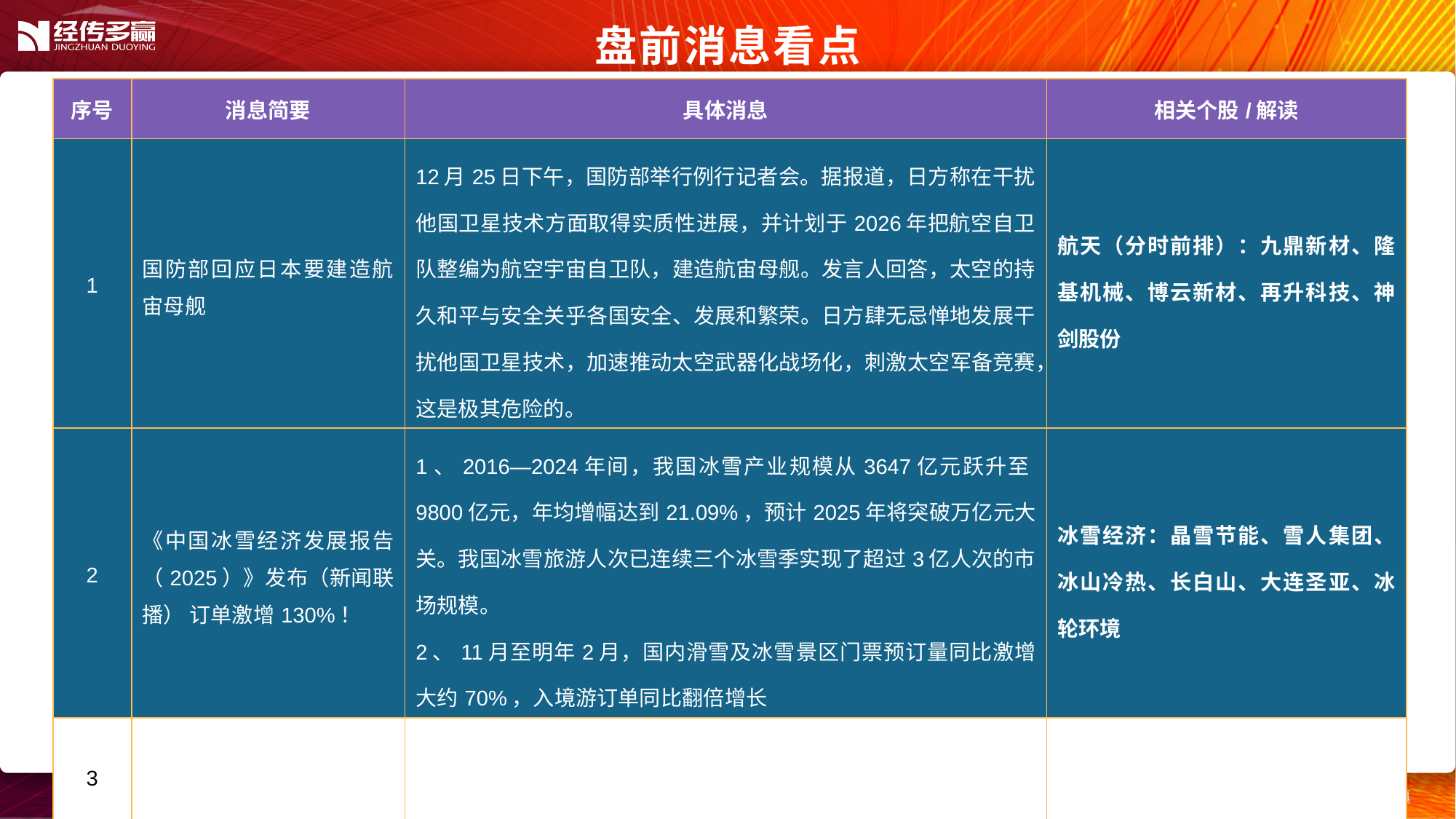

盘前消息看点
| 序号 | 消息简要 | 具体消息 | 相关个股/解读 |
| --- | --- | --- | --- |
| 1 | 国防部回应日本要建造航宙母舰 | 12月25日下午，国防部举行例行记者会。据报道，日方称在干扰他国卫星技术方面取得实质性进展，并计划于2026年把航空自卫队整编为航空宇宙自卫队，建造航宙母舰。发言人回答，太空的持久和平与安全关乎各国安全、发展和繁荣。日方肆无忌惮地发展干扰他国卫星技术，加速推动太空武器化战场化，刺激太空军备竞赛，这是极其危险的。 | 航天（分时前排）：九鼎新材、隆基机械、博云新材、再升科技、神剑股份 |
| 2 | 《中国冰雪经济发展报告（2025）》发布（新闻联播） 订单激增130%！ | 1、2016—2024年间，我国冰雪产业规模从3647亿元跃升至9800亿元，年均增幅达到21.09%，预计2025年将突破万亿元大关。我国冰雪旅游人次已连续三个冰雪季实现了超过3亿人次的市场规模。 2、11月至明年2月，国内滑雪及冰雪景区门票预订量同比激增大约70%，入境游订单同比翻倍增长 | 冰雪经济：晶雪节能、雪人集团、冰山冷热、长白山、大连圣亚、冰轮环境 |
| 3 |  |  |  |
| 4 |  |  |  |
| 5 |  |  |  |